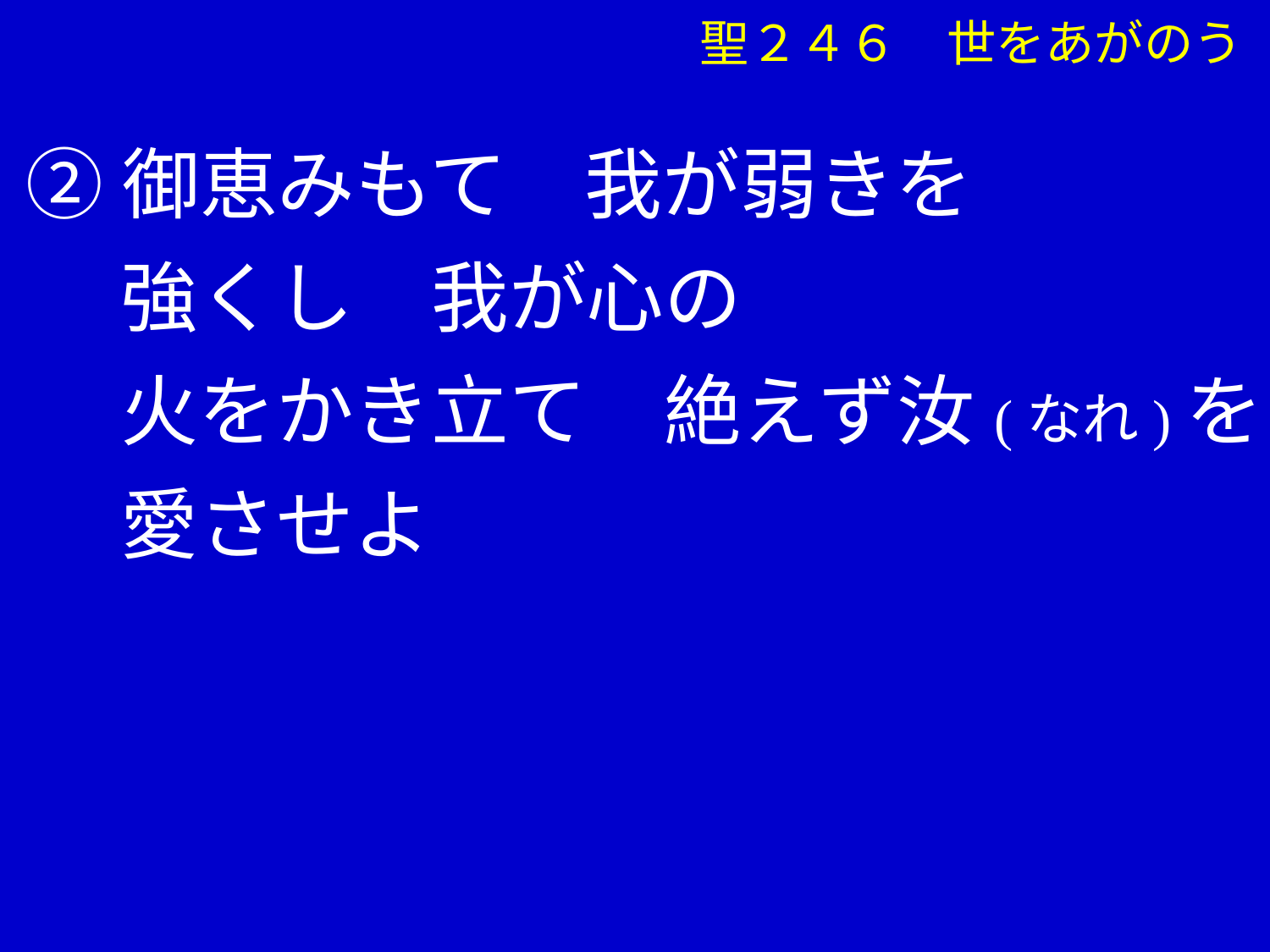

聖２４６　世をあがのう
②御恵みもて　我が弱きを
　 強くし　我が心の
　 火をかき立て　絶えず汝(なれ)を
　 愛させよ